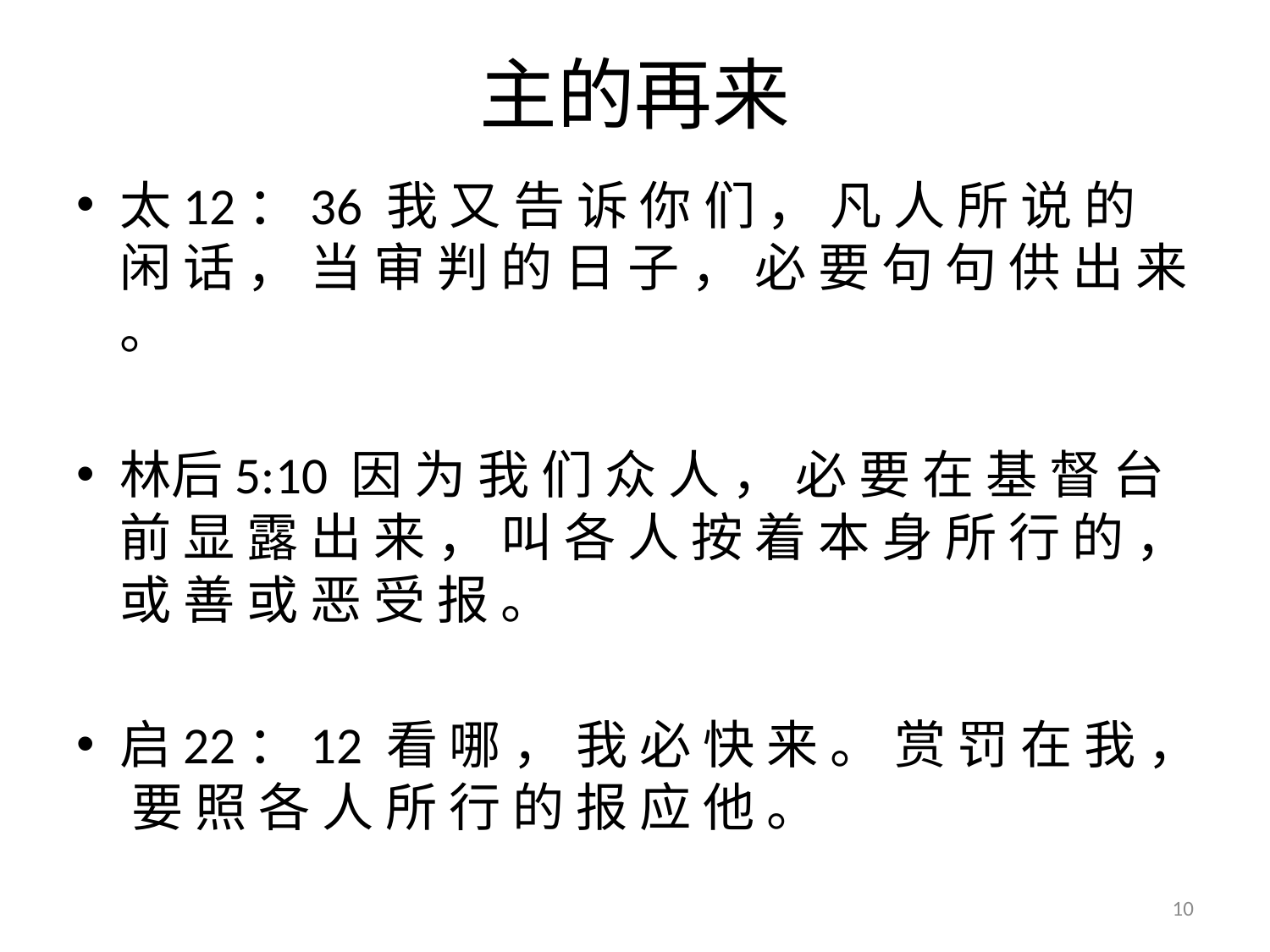

# 主的再来
太12：36 我 又 告 诉 你 们 ， 凡 人 所 说 的 闲 话 ， 当 审 判 的 日 子 ， 必 要 句 句 供 出 来 。

林后5:10 因 为 我 们 众 人 ， 必 要 在 基 督 台 前 显 露 出 来 ， 叫 各 人 按 着 本 身 所 行 的 ， 或 善 或 恶 受 报 。

启22：12 看 哪 ， 我 必 快 来 。 赏 罚 在 我 ， 要 照 各 人 所 行 的 报 应 他 。
10